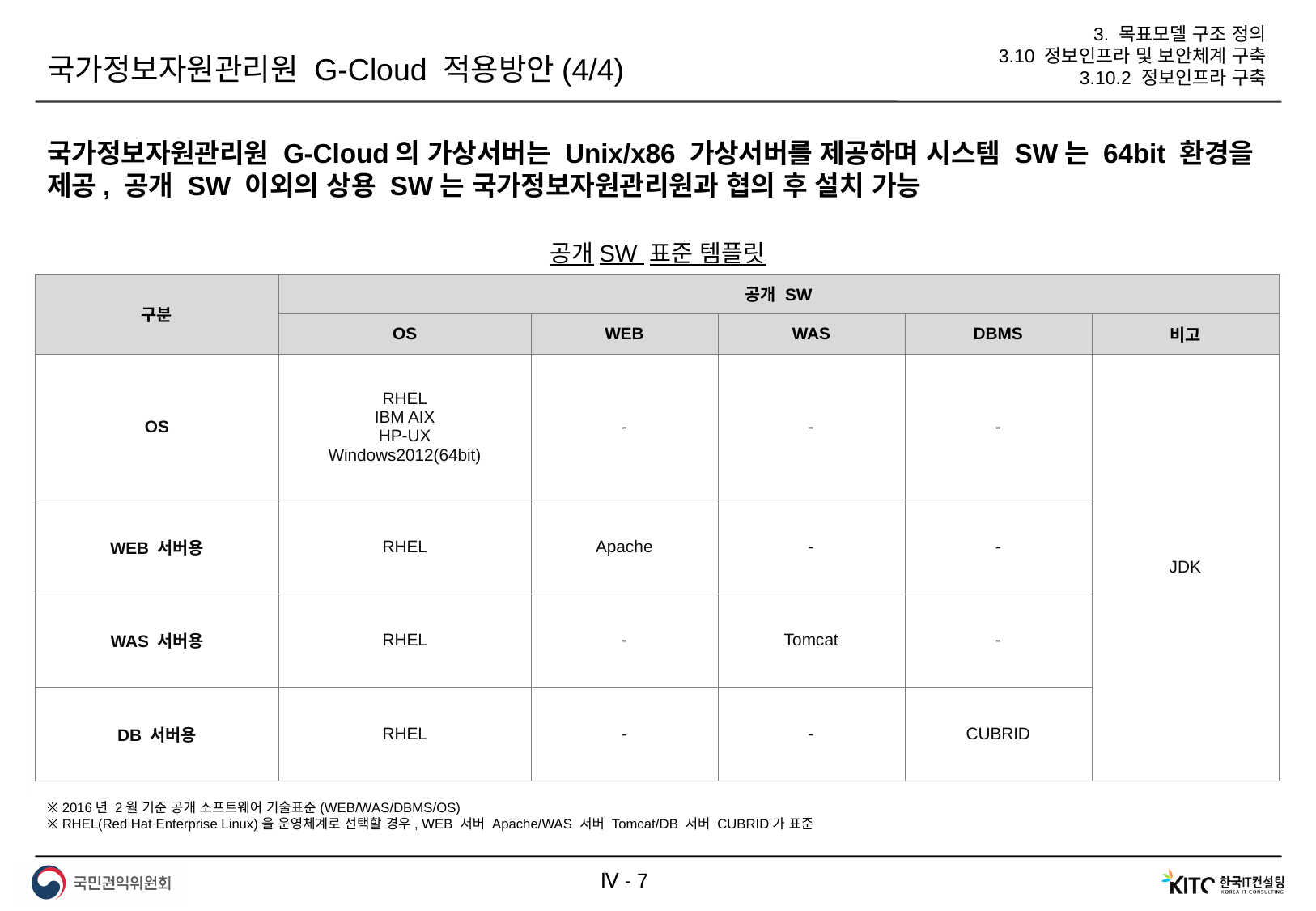

3. 목표모델 구조 정의
3.10 정보인프라 및 보안체계 구축
3.10.2 정보인프라 구축
국가정보자원관리원 G-Cloud 적용방안(4/4)
국가정보자원관리원 G-Cloud의 가상서버는 Unix/x86 가상서버를 제공하며 시스템 SW는 64bit 환경을 제공, 공개 SW 이외의 상용 SW는 국가정보자원관리원과 협의 후 설치 가능
공개SW 표준 템플릿
| 구분 | 공개 SW |  |  |  |  |
| --- | --- | --- | --- | --- | --- |
|  | OS | WEB | WAS | DBMS | 비고 |
| OS | RHEL IBM AIX HP-UX Windows2012(64bit) | - | - | - | JDK |
| WEB 서버용 | RHEL | Apache | - | - |  |
| WAS 서버용 | RHEL | - | Tomcat | - |  |
| DB 서버용 | RHEL | - | - | CUBRID |  |
※ 2016년 2월 기준 공개 소프트웨어 기술표준(WEB/WAS/DBMS/OS)
※ RHEL(Red Hat Enterprise Linux)을 운영체계로 선택할 경우, WEB 서버 Apache/WAS 서버 Tomcat/DB 서버 CUBRID가 표준